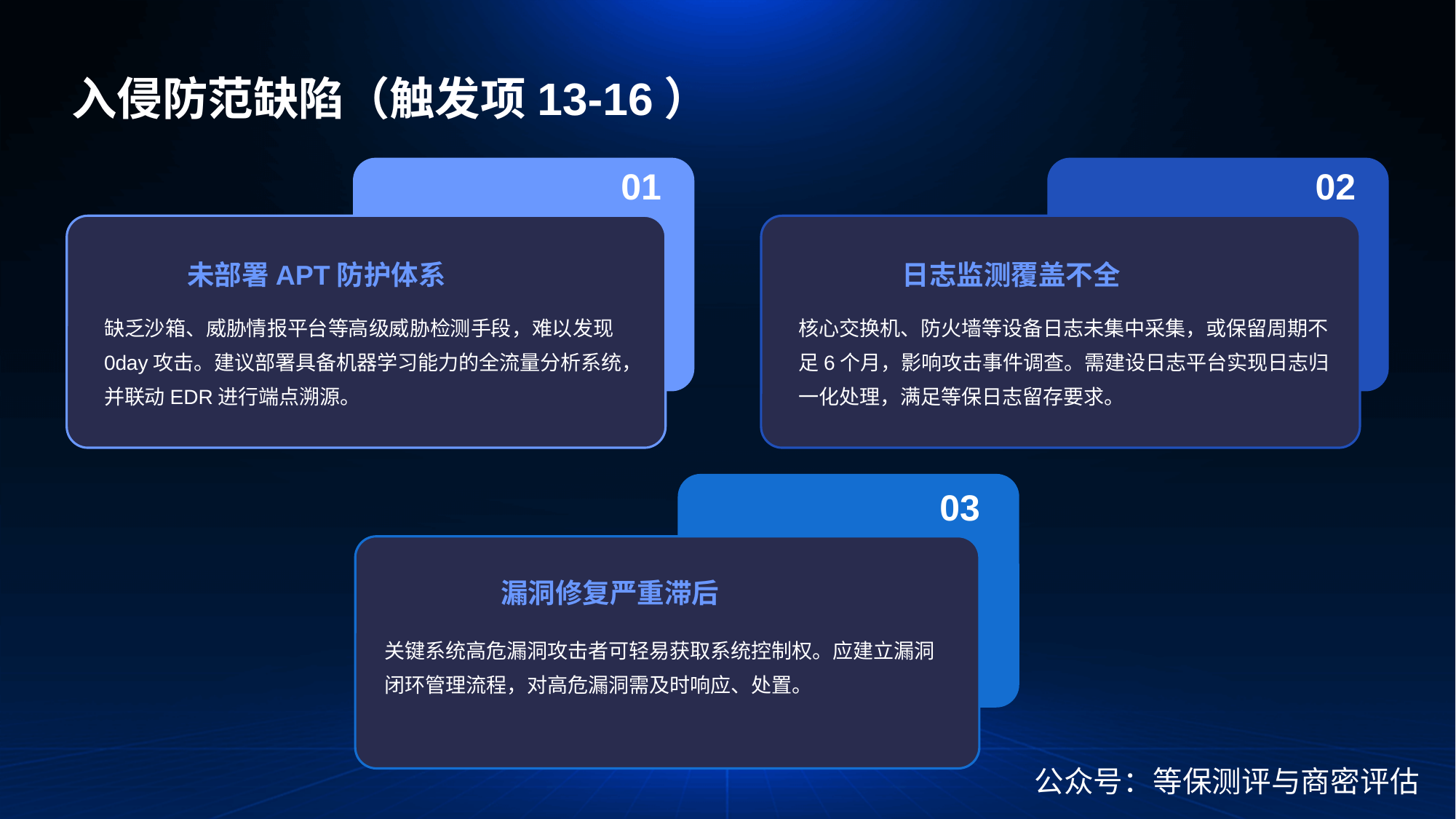

入侵防范缺陷（触发项13-16）

01

02

未部署APT防护体系
日志监测覆盖不全
缺乏沙箱、威胁情报平台等高级威胁检测手段，难以发现0day攻击。建议部署具备机器学习能力的全流量分析系统，并联动EDR进行端点溯源。
核心交换机、防火墙等设备日志未集中采集，或保留周期不足6个月，影响攻击事件调查。需建设日志平台实现日志归一化处理，满足等保日志留存要求。

03

漏洞修复严重滞后
关键系统高危漏洞攻击者可轻易获取系统控制权。应建立漏洞闭环管理流程，对高危漏洞需及时响应、处置。
公众号：等保测评与商密评估